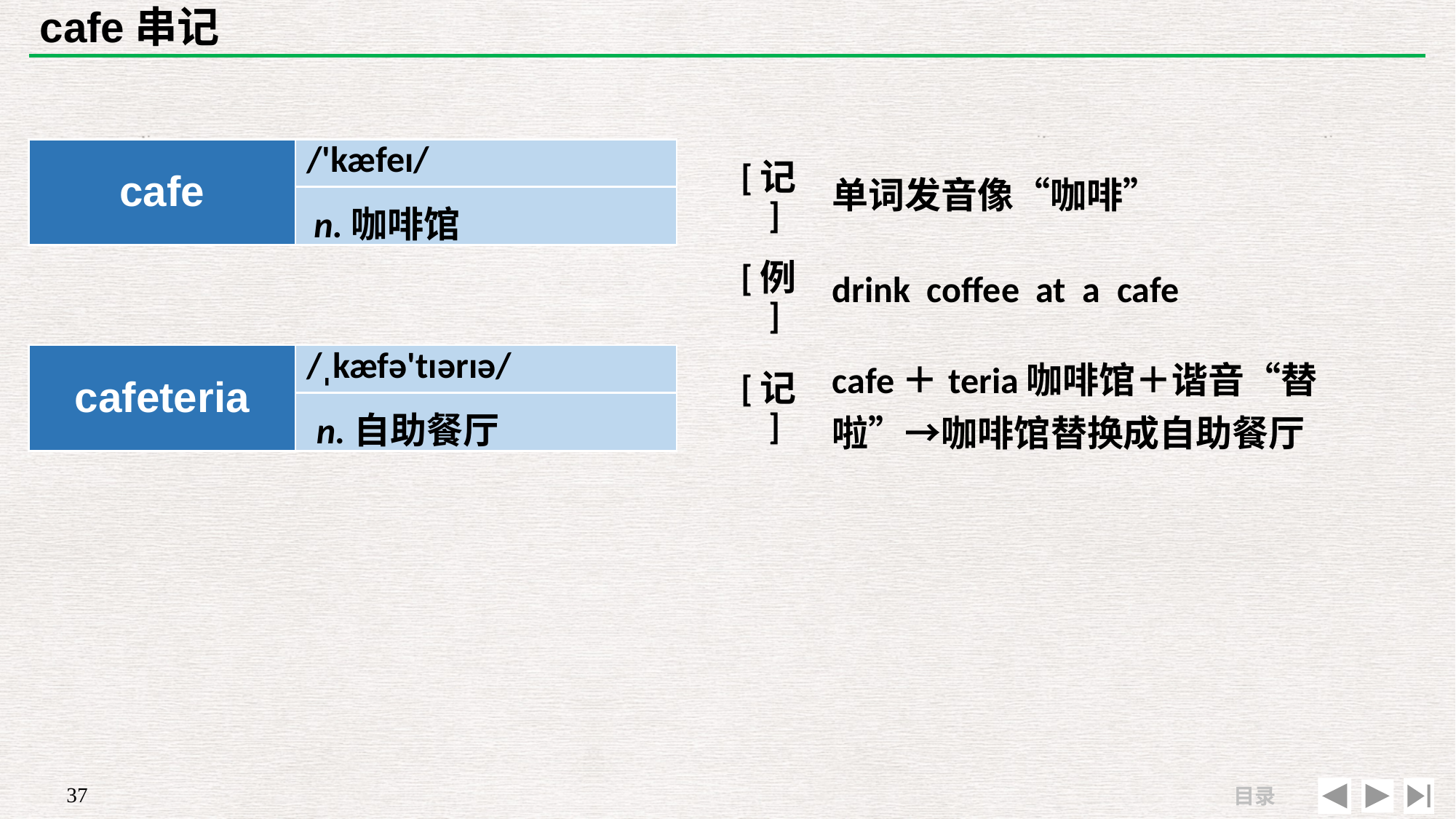

# cafe串记

| cafe | /'kæfeɪ/ |
| --- | --- |
|  |  |
| [记] | 单词发音像“咖啡” |
| --- | --- |
| [例] | drink coffee at a cafe |
n.咖啡馆
| cafeteria | /ˌkæfə'tɪərɪə/ |
| --- | --- |
|  |  |
| [记] | cafe＋teria咖啡馆＋谐音“替啦”→咖啡馆替换成自助餐厅 |
| --- | --- |
|  |  |
n.自助餐厅